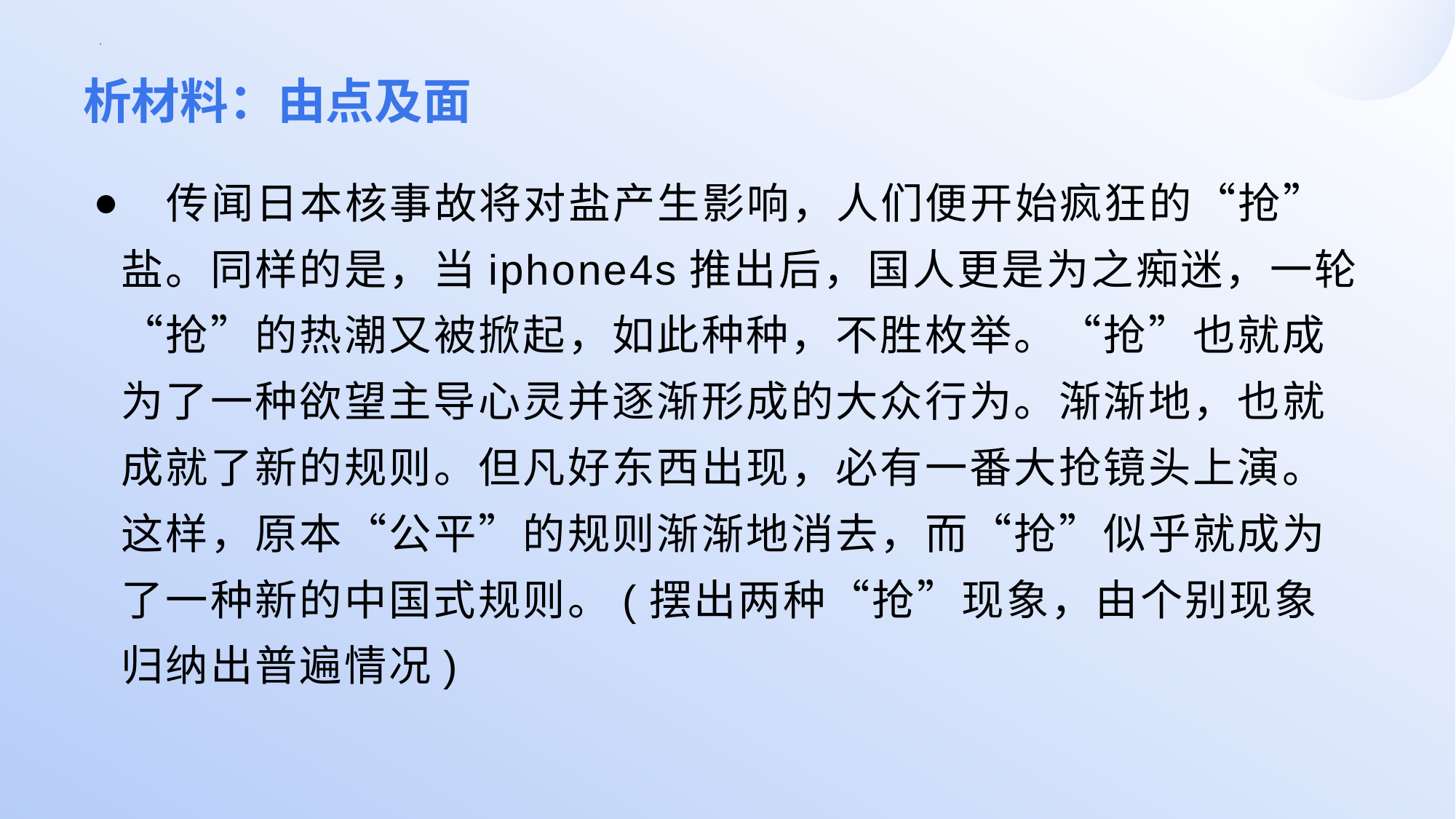

# 析材料：由点及面
   传闻日本核事故将对盐产生影响，人们便开始疯狂的“抢”盐。同样的是，当iphone4s推出后，国人更是为之痴迷，一轮“抢”的热潮又被掀起，如此种种，不胜枚举。“抢”也就成为了一种欲望主导心灵并逐渐形成的大众行为。渐渐地，也就成就了新的规则。但凡好东西出现，必有一番大抢镜头上演。这样，原本“公平”的规则渐渐地消去，而“抢”似乎就成为了一种新的中国式规则。(摆出两种“抢”现象，由个别现象归纳出普遍情况)